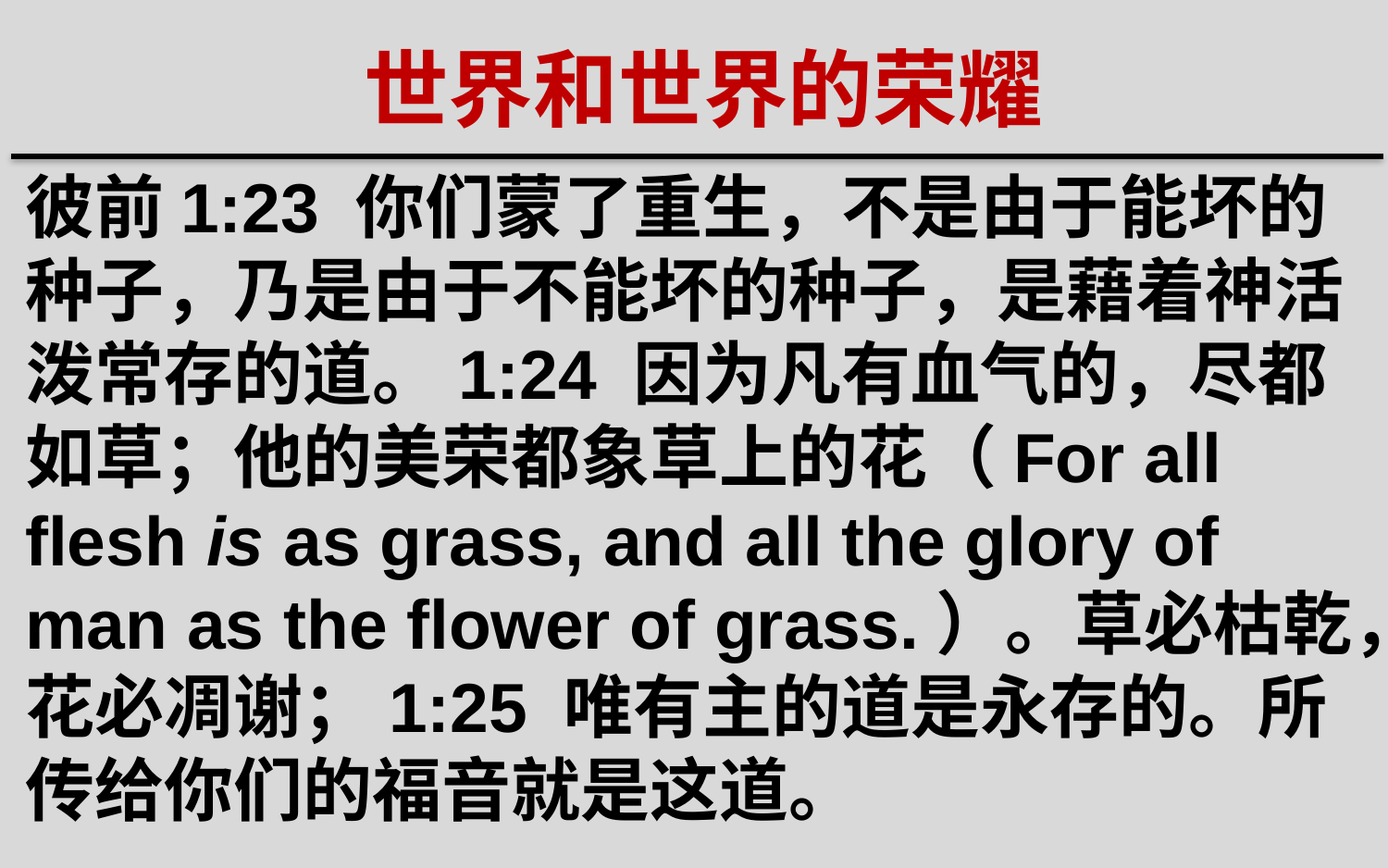

世界和世界的荣耀
彼前1:23 你们蒙了重生，不是由于能坏的种子，乃是由于不能坏的种子，是藉着神活泼常存的道。1:24 因为凡有血气的，尽都如草；他的美荣都象草上的花（For all flesh is as grass, and all the glory of man as the flower of grass.）。草必枯乾，花必凋谢；1:25 唯有主的道是永存的。所传给你们的福音就是这道。